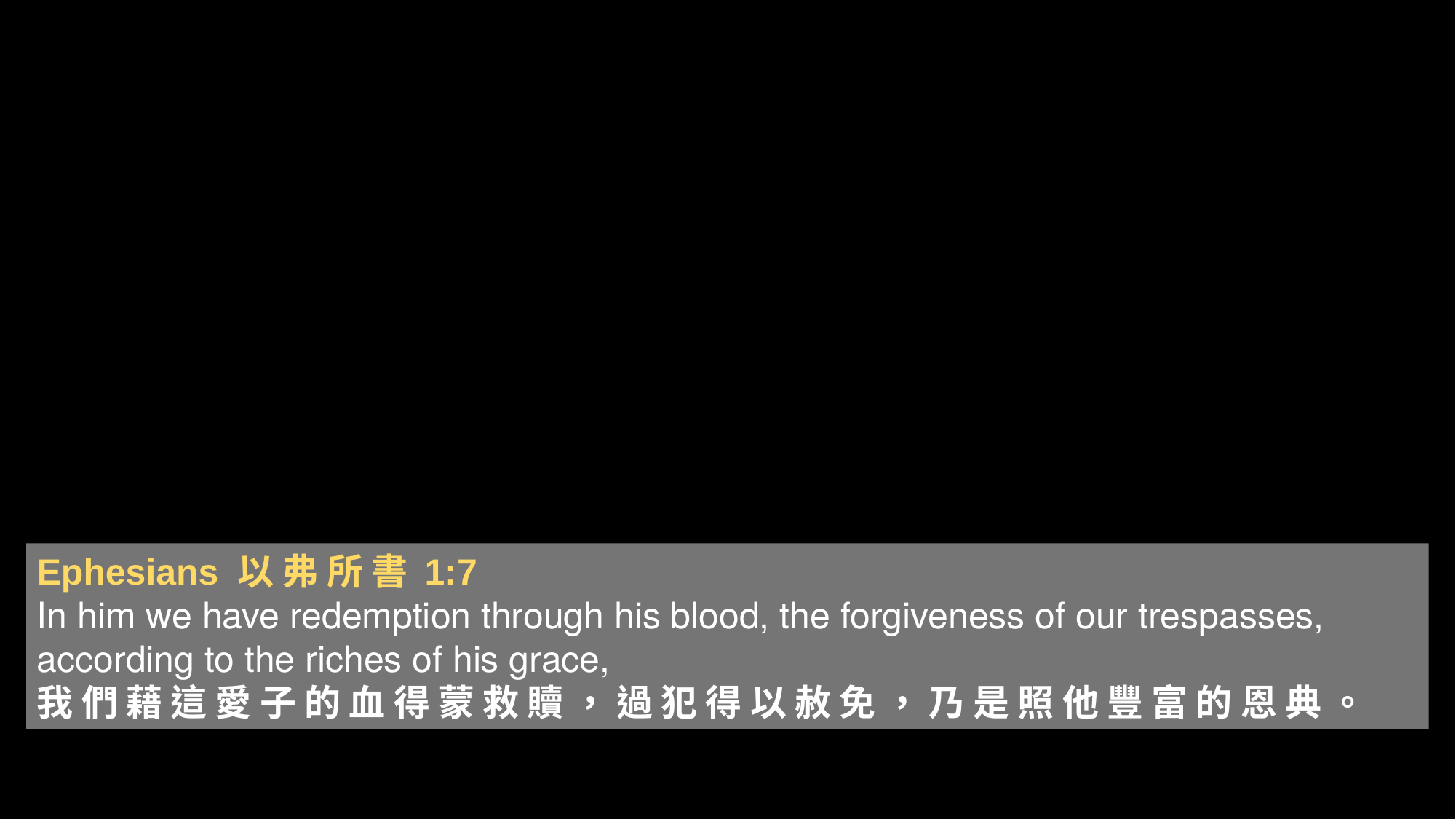

Ephesians 以 弗 所 書 1:7
In him we have redemption through his blood, the forgiveness of our trespasses, according to the riches of his grace,
我 們 藉 這 愛 子 的 血 得 蒙 救 贖 ， 過 犯 得 以 赦 免 ， 乃 是 照 他 豐 富 的 恩 典 。